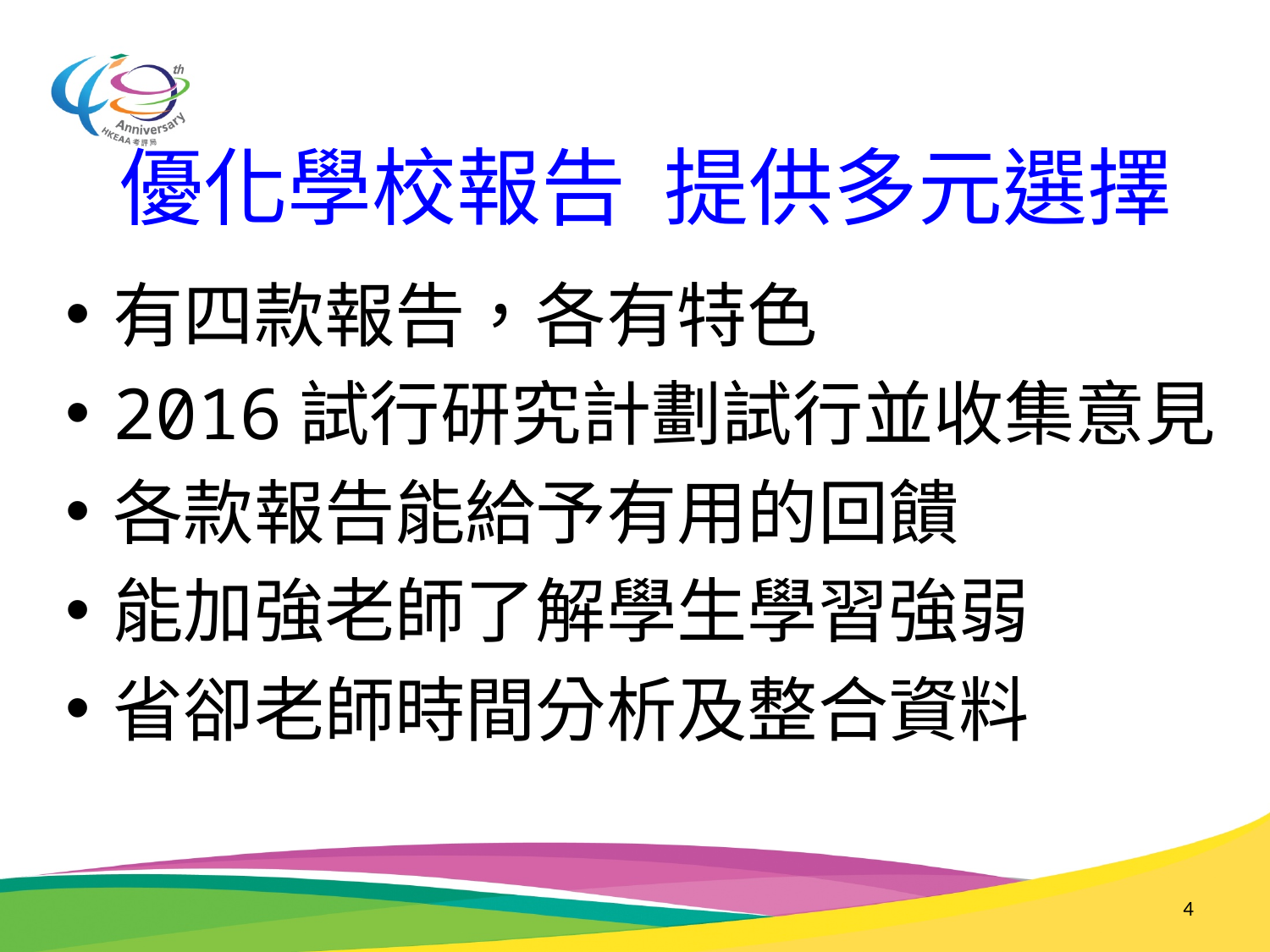

# 優化學校報告  提供多元選擇
有四款報告，各有特色
2016試行研究計劃試行並收集意見
各款報告能給予有用的回饋
能加強老師了解學生學習強弱
省卻老師時間分析及整合資料
4